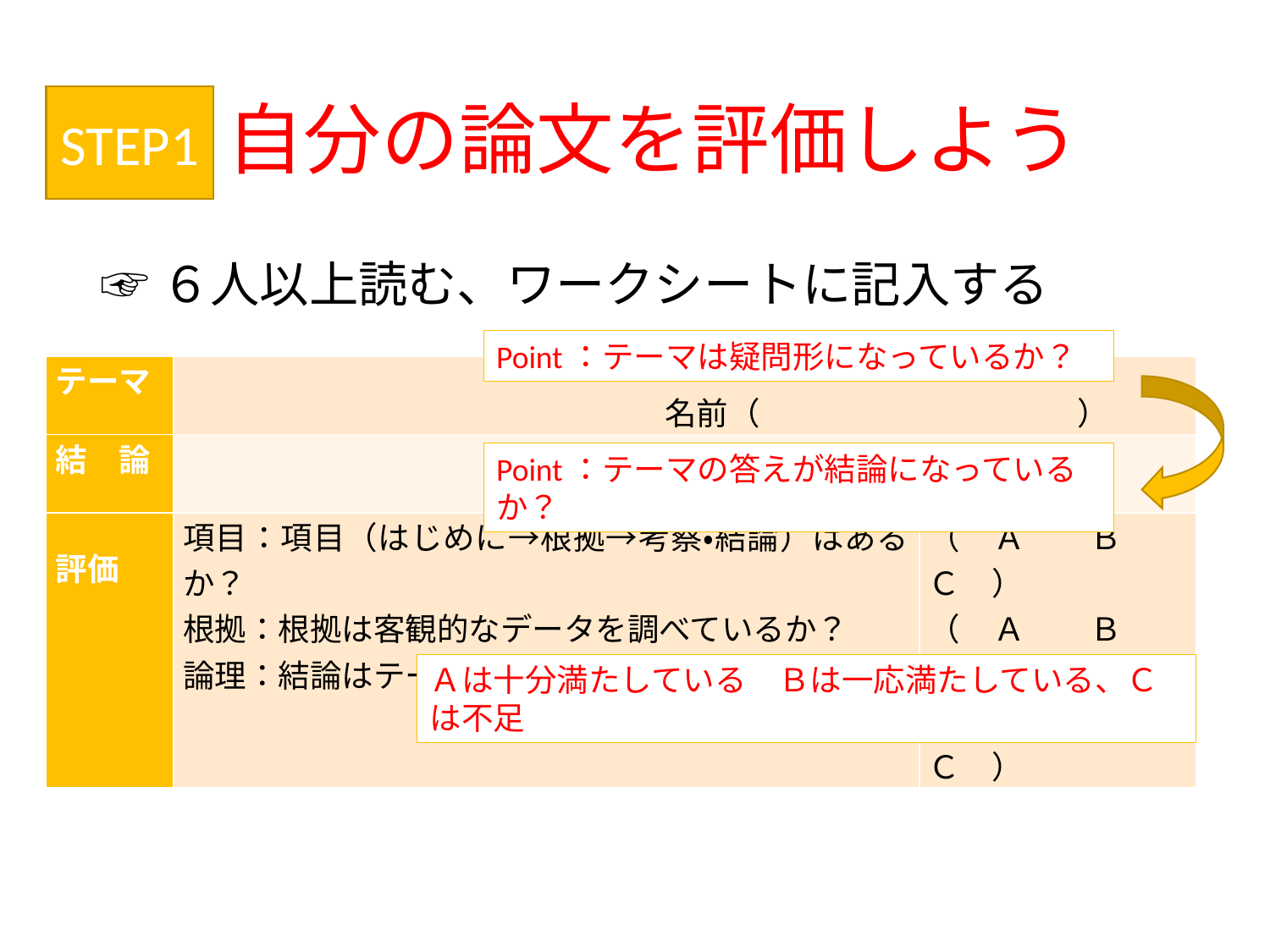

# 自分の論文を評価しよう
STEP1
☞６人以上読む、ワークシートに記入する
Point：テーマは疑問形になっているか？
| テーマ | 名前（　　　　　　　　　　） |  |
| --- | --- | --- |
| 結　論 |  |  |
| 評価 | 項目：項目（はじめに→根拠→考察・結論）はあるか？ 根拠：根拠は客観的なデータを調べているか？ 論理：結論はテーマの答えになっているか？ | （　Ａ　　Ｂ　　Ｃ　） （　Ａ　　Ｂ　　Ｃ　） （　Ａ　　Ｂ　　Ｃ　） |

Point：テーマの答えが結論になっているか？
Ａは十分満たしている　Ｂは一応満たしている、Ｃは不足